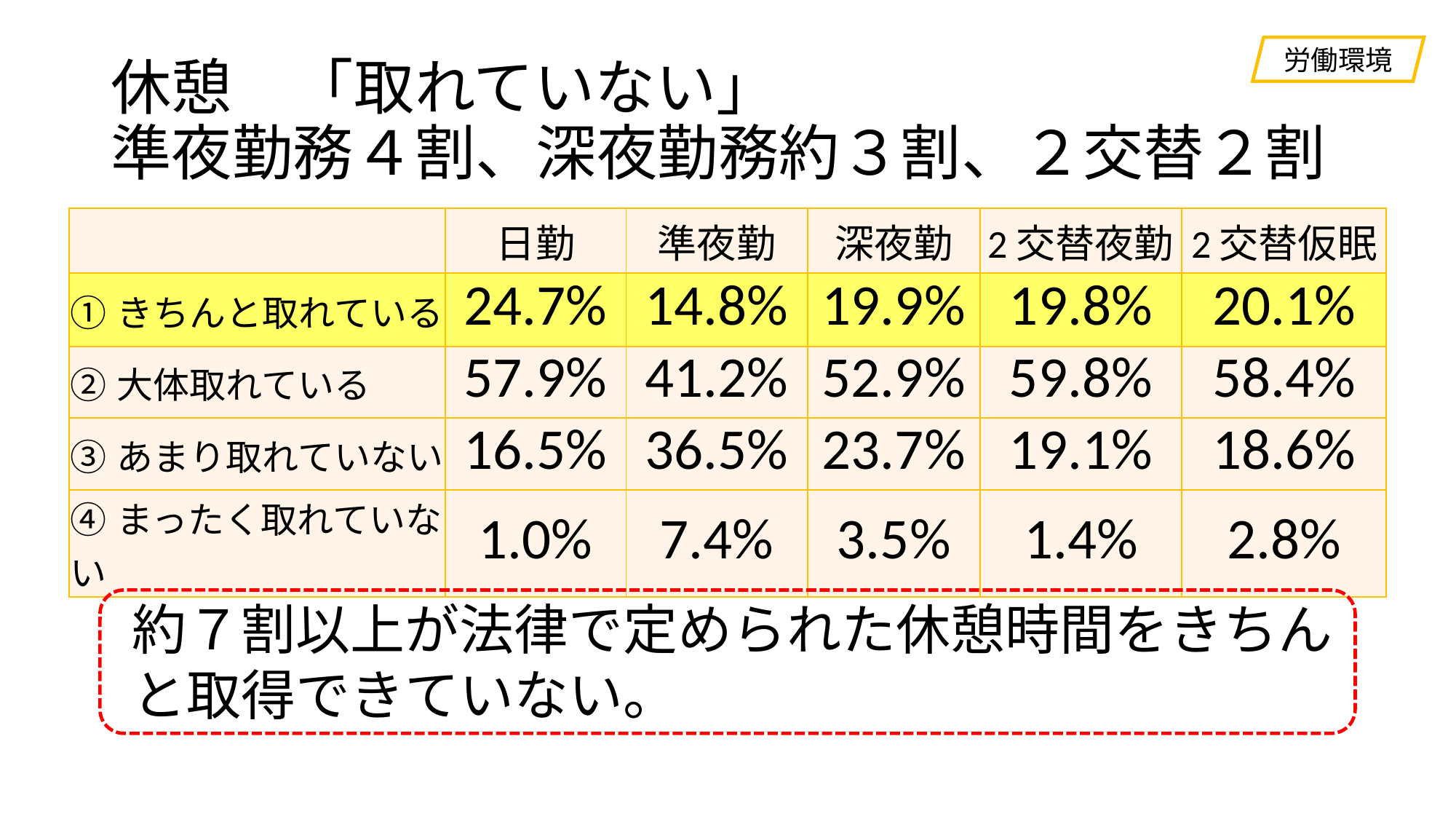

労働環境
# 休憩　「取れていない」 準夜勤務４割、深夜勤務約３割、２交替２割
|  | 日勤 | 準夜勤 | 深夜勤 | 2交替夜勤 | 2交替仮眠 |
| --- | --- | --- | --- | --- | --- |
| ①きちんと取れている | 24.7% | 14.8% | 19.9% | 19.8% | 20.1% |
| ②大体取れている | 57.9% | 41.2% | 52.9% | 59.8% | 58.4% |
| ③あまり取れていない | 16.5% | 36.5% | 23.7% | 19.1% | 18.6% |
| ④まったく取れていない | 1.0% | 7.4% | 3.5% | 1.4% | 2.8% |

約７割以上が法律で定められた休憩時間をきちんと取得できていない。